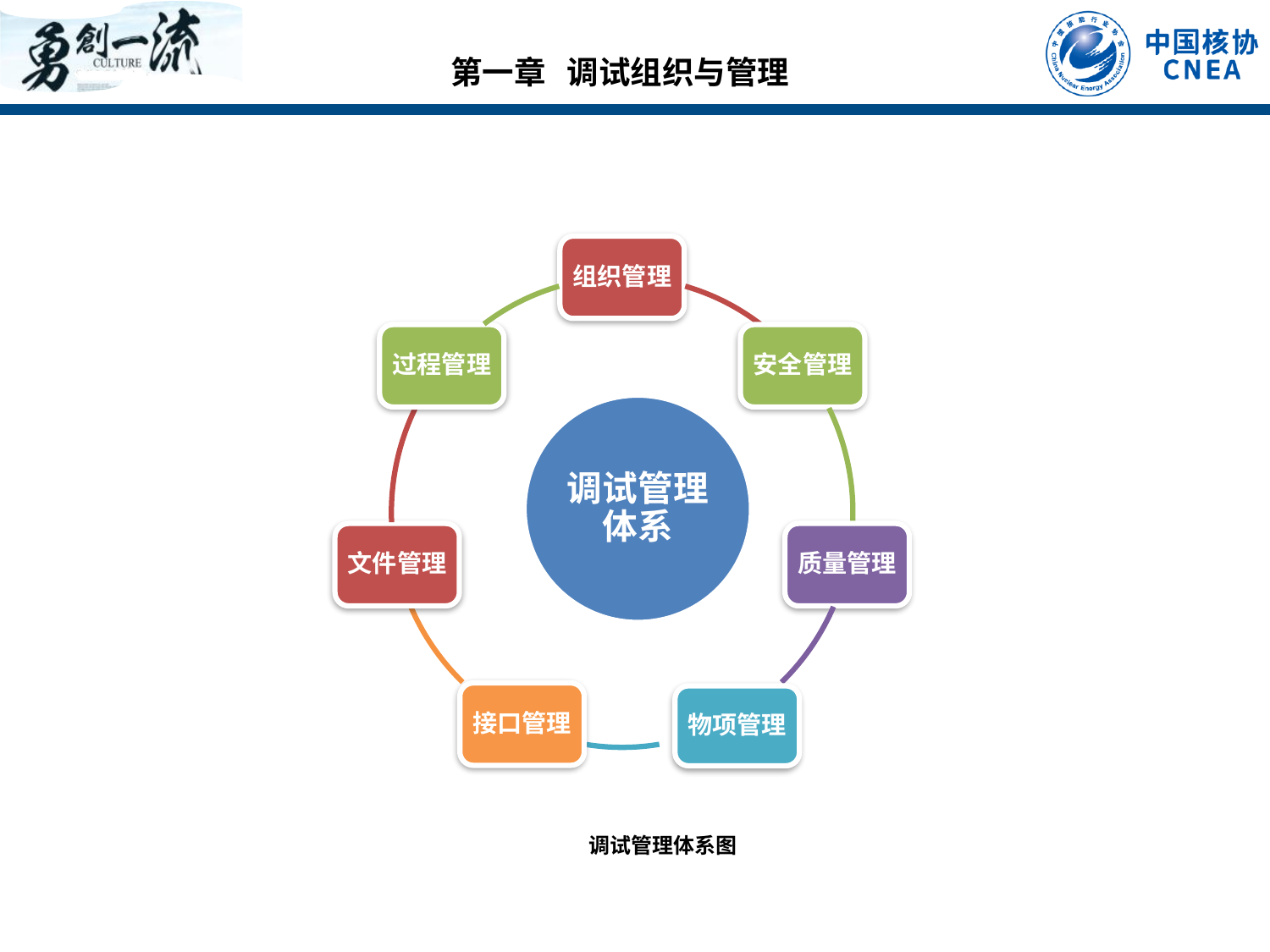

第一章   调试组织与管理
组织管理

过程管理
安全管理
文件管理
质量管理
接口管理
物项管理

调试管理体系
调试管理体系图